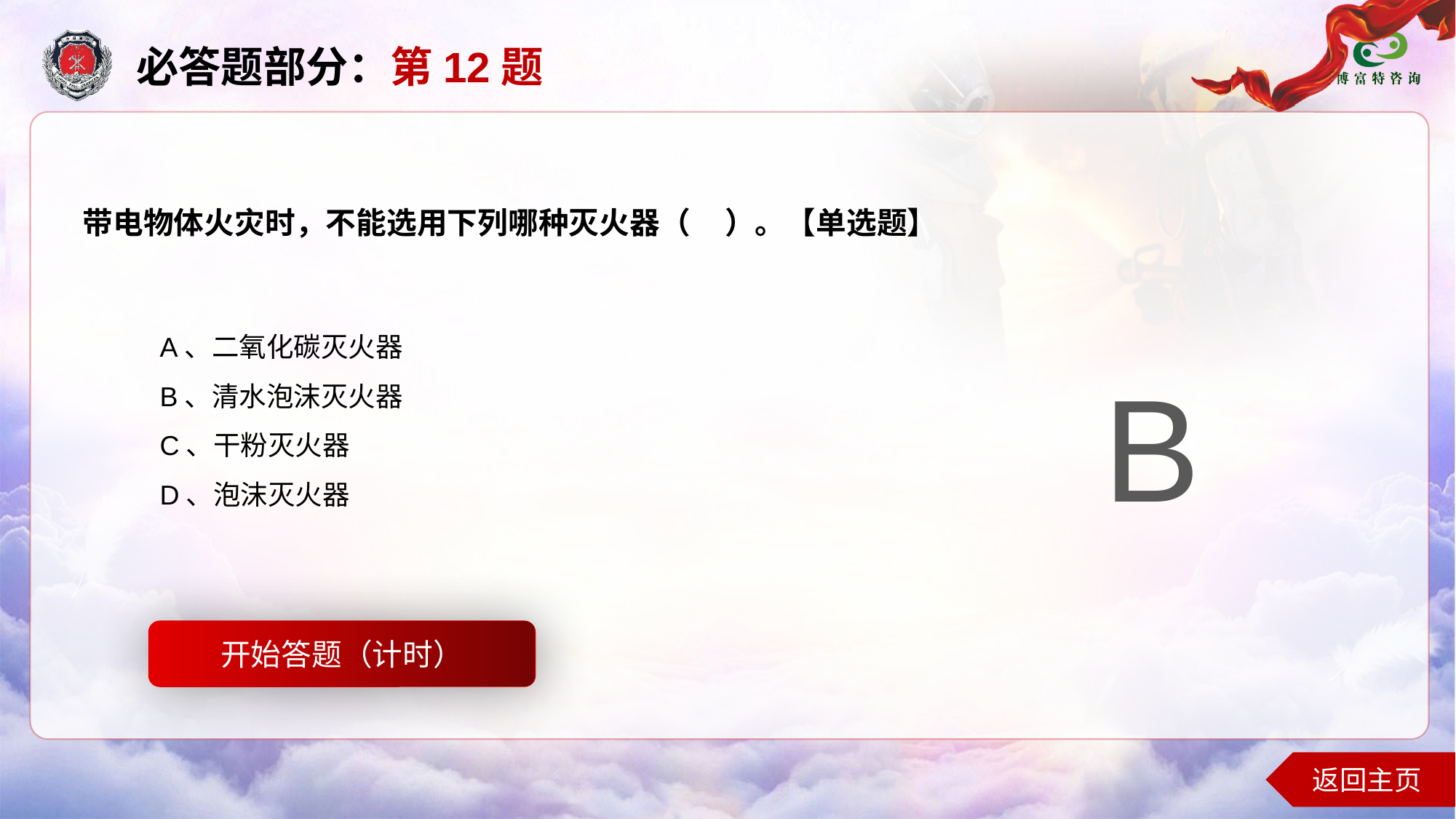

必答题部分：第12题
带电物体火灾时，不能选用下列哪种灭火器（     ）。【单选题】
A、二氧化碳灭火器
B、清水泡沫灭火器
C、干粉灭火器
D、泡沫灭火器
B
开始答题（计时）
开始答题
返回主页